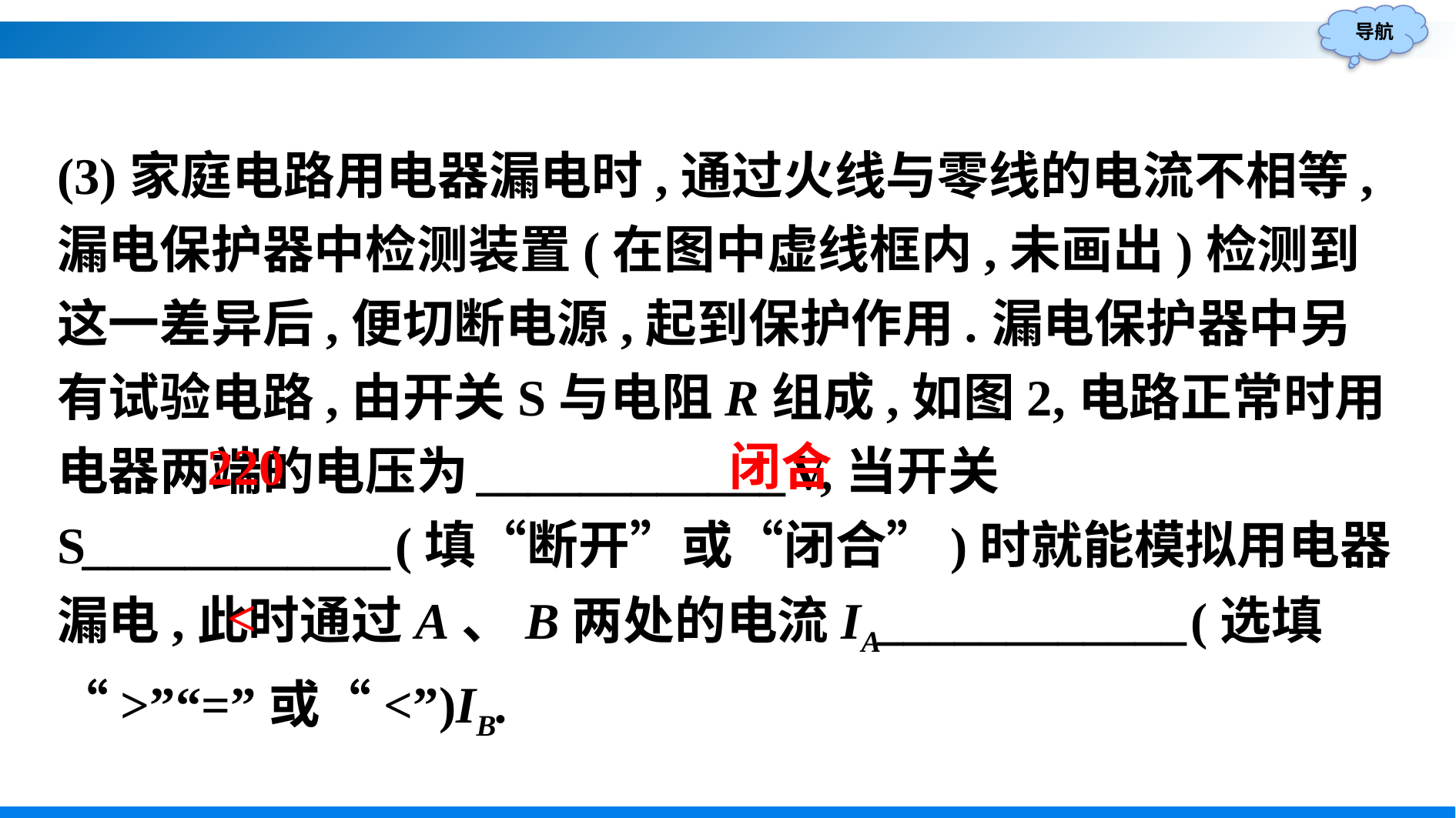

(3)家庭电路用电器漏电时,通过火线与零线的电流不相等,漏电保护器中检测装置(在图中虚线框内,未画出)检测到这一差异后,便切断电源,起到保护作用.漏电保护器中另有试验电路,由开关S与电阻R组成,如图2,电路正常时用电器两端的电压为____________V,当开关S____________(填“断开”或“闭合”)时就能模拟用电器漏电,此时通过A、B两处的电流IA____________(选填“>”“=”或“<”)IB.
闭合
220
<